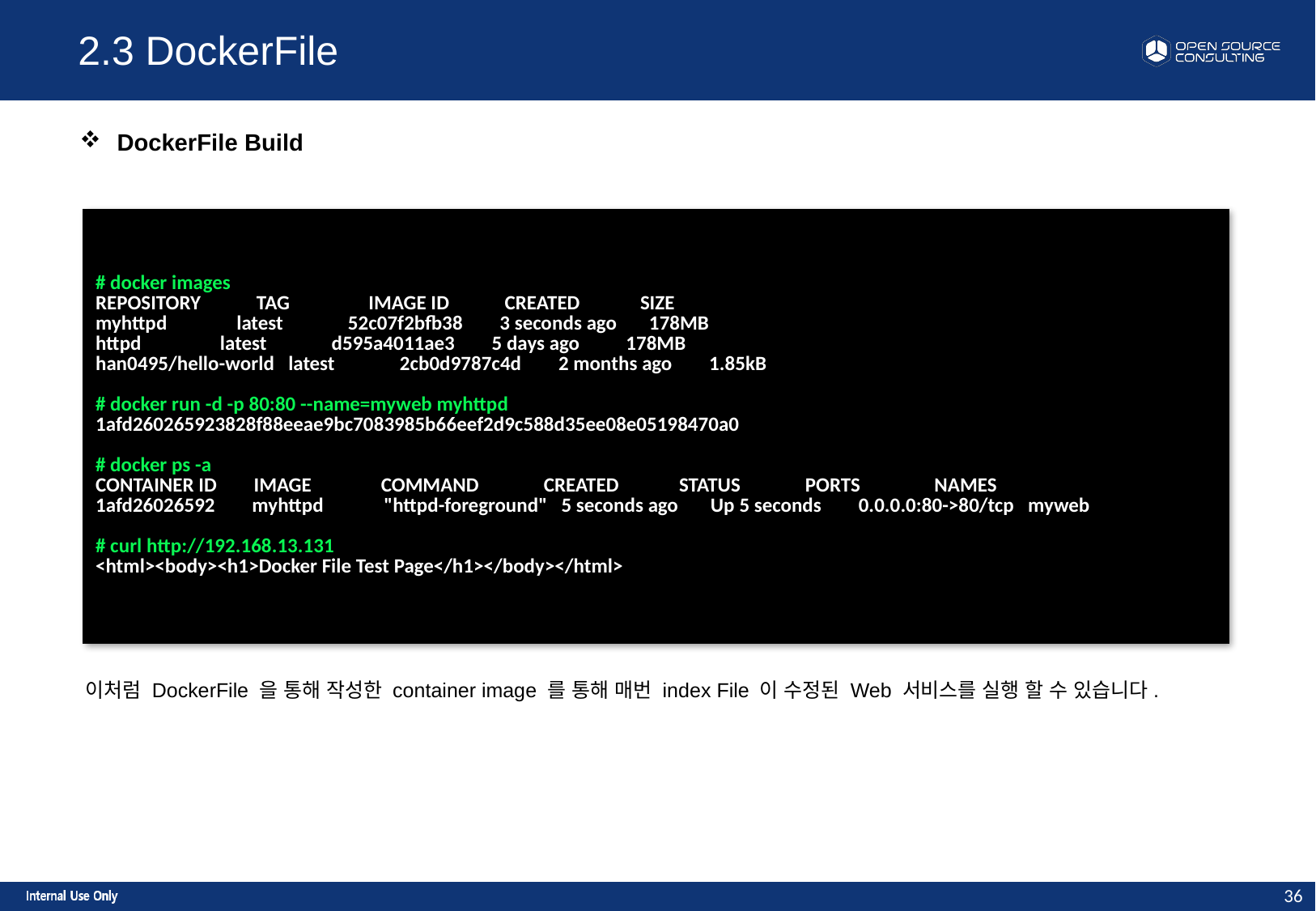

2.3 DockerFile
 DockerFile Build

| # docker images REPOSITORY TAG IMAGE ID CREATED SIZE myhttpd latest 52c07f2bfb38 3 seconds ago 178MB httpd latest d595a4011ae3 5 days ago 178MB han0495/hello-world latest 2cb0d9787c4d 2 months ago 1.85kB # docker run -d -p 80:80 --name=myweb myhttpd 1afd260265923828f88eeae9bc7083985b66eef2d9c588d35ee08e05198470a0 # docker ps -a CONTAINER ID IMAGE COMMAND CREATED STATUS PORTS NAMES 1afd26026592 myhttpd "httpd-foreground" 5 seconds ago Up 5 seconds 0.0.0.0:80->80/tcp myweb # curl http://192.168.13.131 <html><body><h1>Docker File Test Page</h1></body></html> |
| --- |
이처럼 DockerFile 을 통해 작성한 container image 를 통해 매번 index File 이 수정된 Web 서비스를 실행 할 수 있습니다.
36